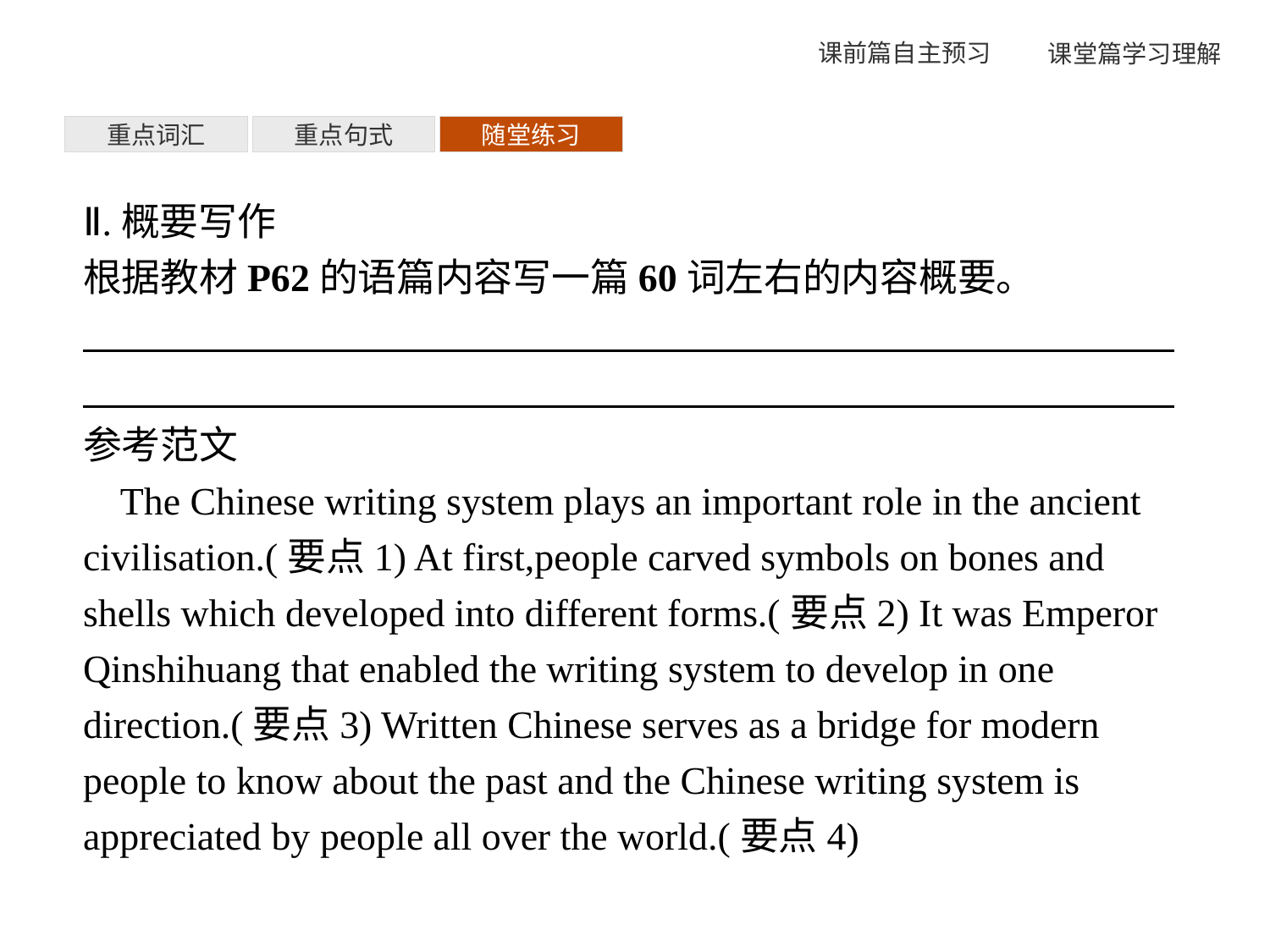

重点词汇
重点句式
随堂练习
Ⅱ.概要写作
根据教材P62的语篇内容写一篇60词左右的内容概要。

参考范文
The Chinese writing system plays an important role in the ancient civilisation.(要点1) At first,people carved symbols on bones and shells which developed into different forms.(要点2) It was Emperor Qinshihuang that enabled the writing system to develop in one direction.(要点3) Written Chinese serves as a bridge for modern people to know about the past and the Chinese writing system is appreciated by people all over the world.(要点4)